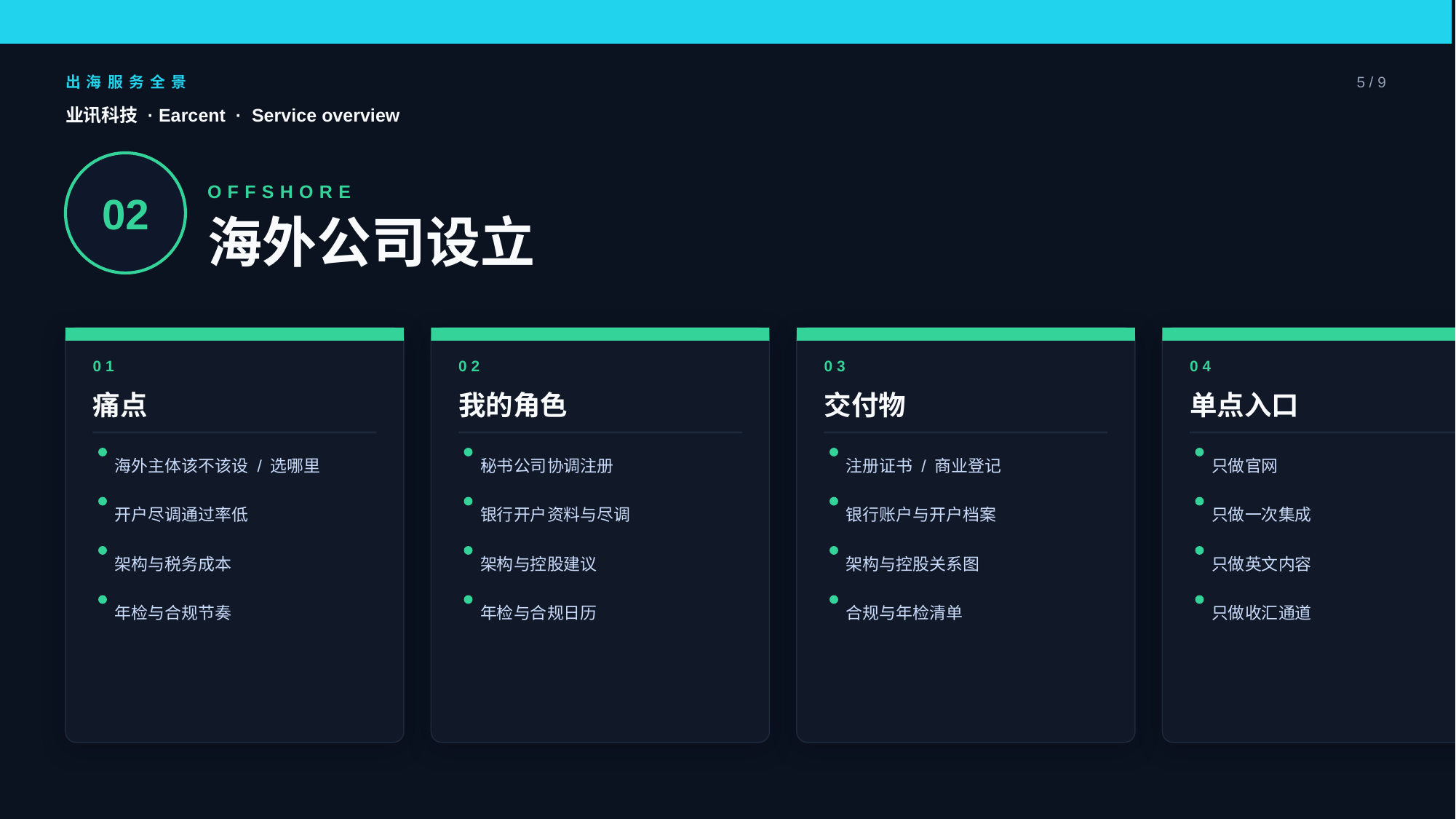

出海服务全景
5 / 9
业讯科技 · Earcent  ·  Service overview

02
OFFSHORE
海外公司设立

01
02
03
04
痛点
我的角色
交付物
单点入口

海外主体该不该设 / 选哪里
秘书公司协调注册
注册证书 / 商业登记
只做官网

开户尽调通过率低
银行开户资料与尽调
银行账户与开户档案
只做一次集成

架构与税务成本
架构与控股建议
架构与控股关系图
只做英文内容

年检与合规节奏
年检与合规日历
合规与年检清单
只做收汇通道